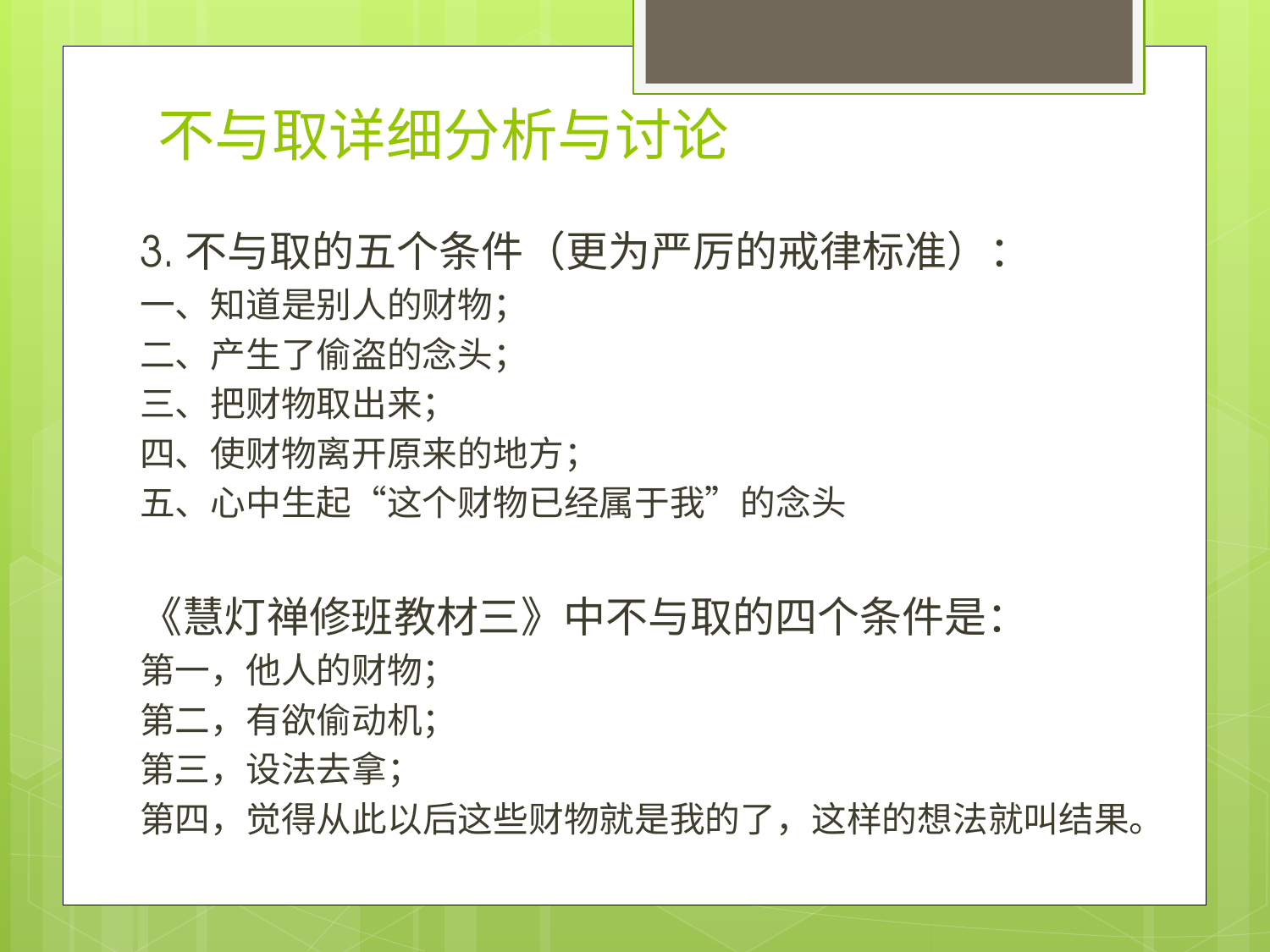

# 不与取详细分析与讨论
3.不与取的五个条件（更为严厉的戒律标准）：
一、知道是别人的财物；
二、产生了偷盗的念头；
三、把财物取出来；
四、使财物离开原来的地方；
五、心中生起“这个财物已经属于我”的念头

《慧灯禅修班教材三》中不与取的四个条件是：
第一，他人的财物；
第二，有欲偷动机；
第三，设法去拿；
第四，觉得从此以后这些财物就是我的了，这样的想法就叫结果。